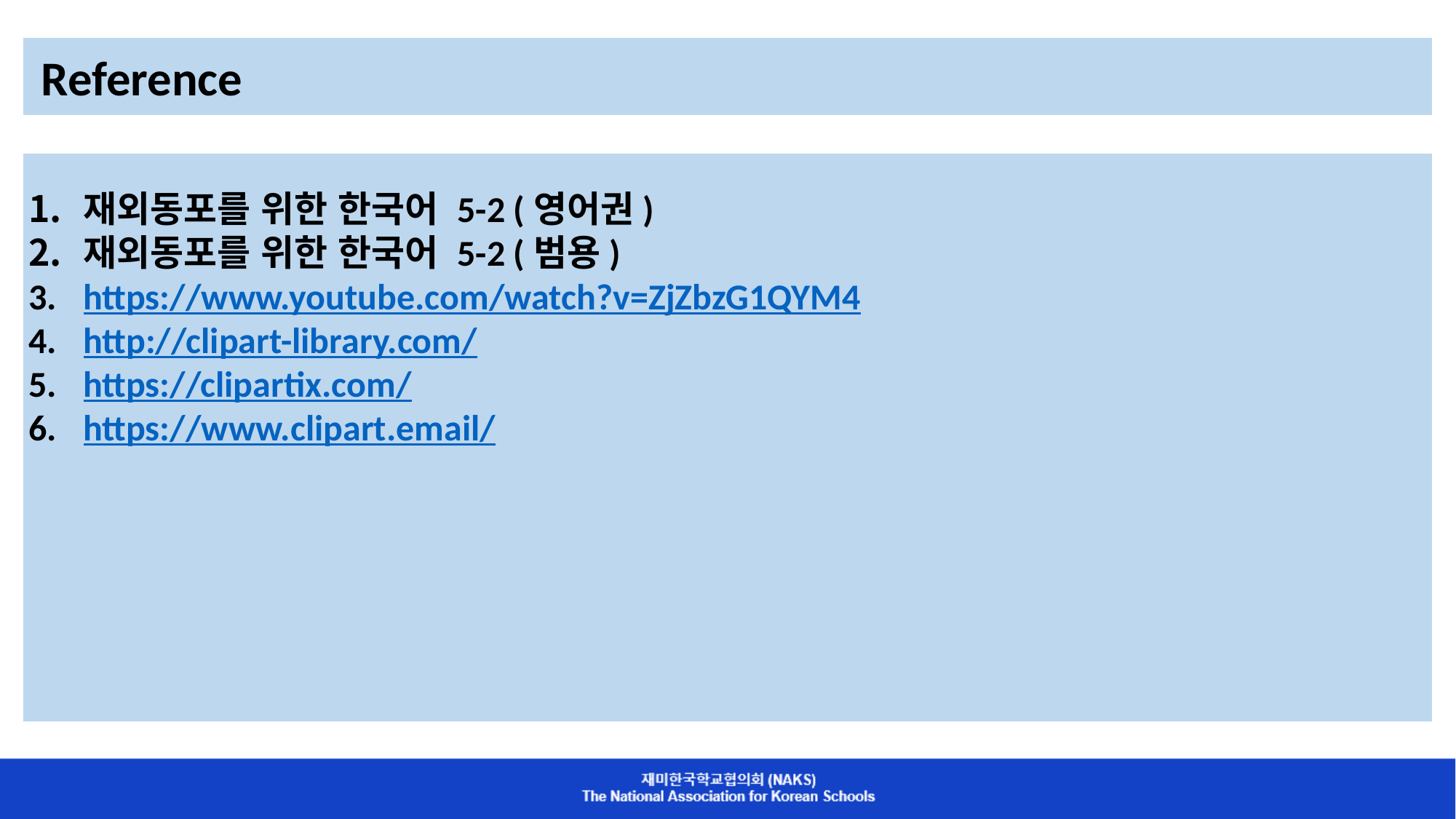

Reference

재외동포를 위한 한국어 5-2 (영어권)
재외동포를 위한 한국어 5-2 (범용)
https://www.youtube.com/watch?v=ZjZbzG1QYM4
http://clipart-library.com/
https://clipartix.com/
https://www.clipart.email/